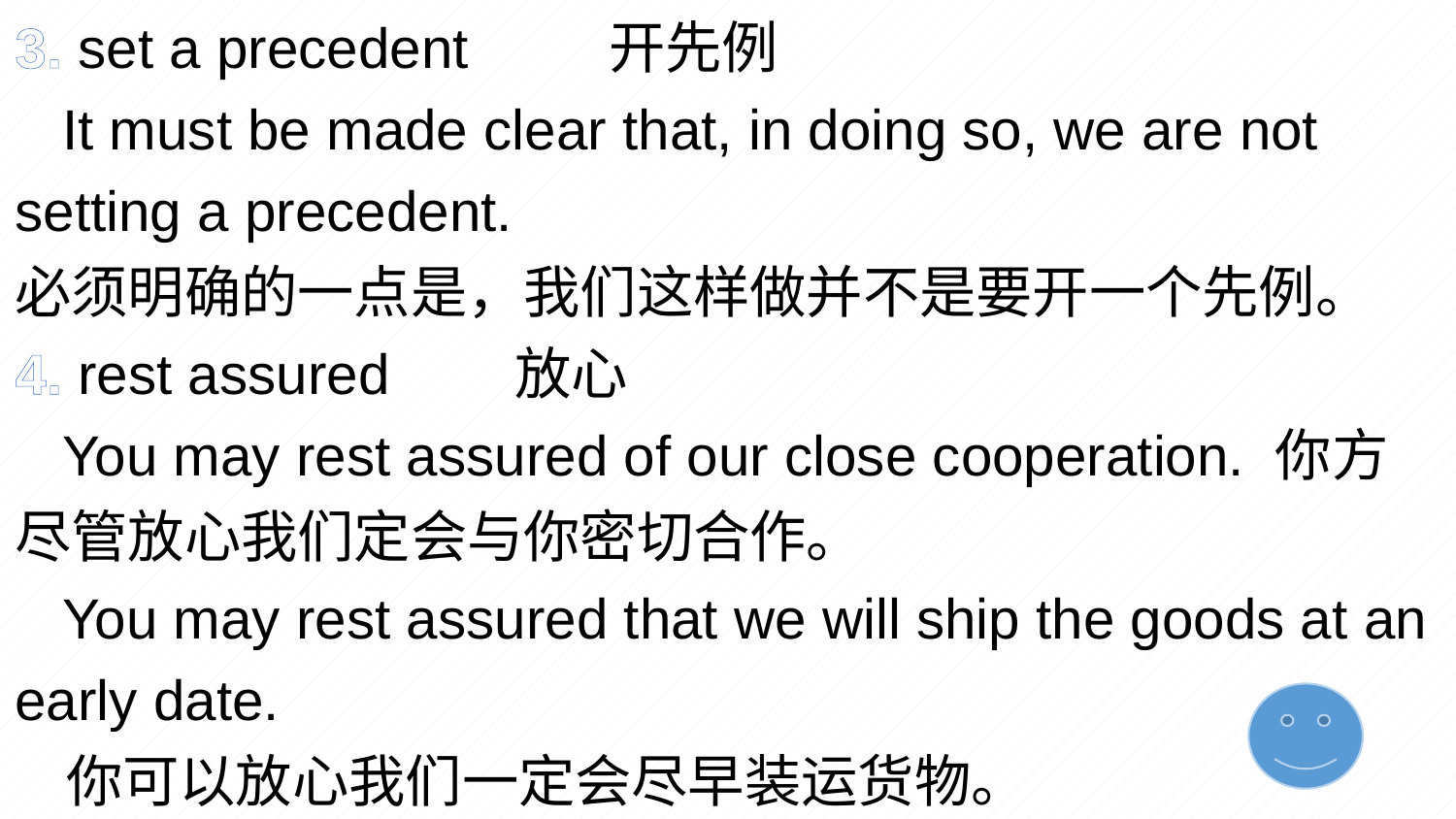

3. set a precedent        开先例
   It must be made clear that, in doing so, we are not setting a precedent.
必须明确的一点是，我们这样做并不是要开一个先例。
4. rest assured       放心
   You may rest assured of our close cooperation. 你方尽管放心我们定会与你密切合作。
   You may rest assured that we will ship the goods at an early date.
   你可以放心我们一定会尽早装运货物。